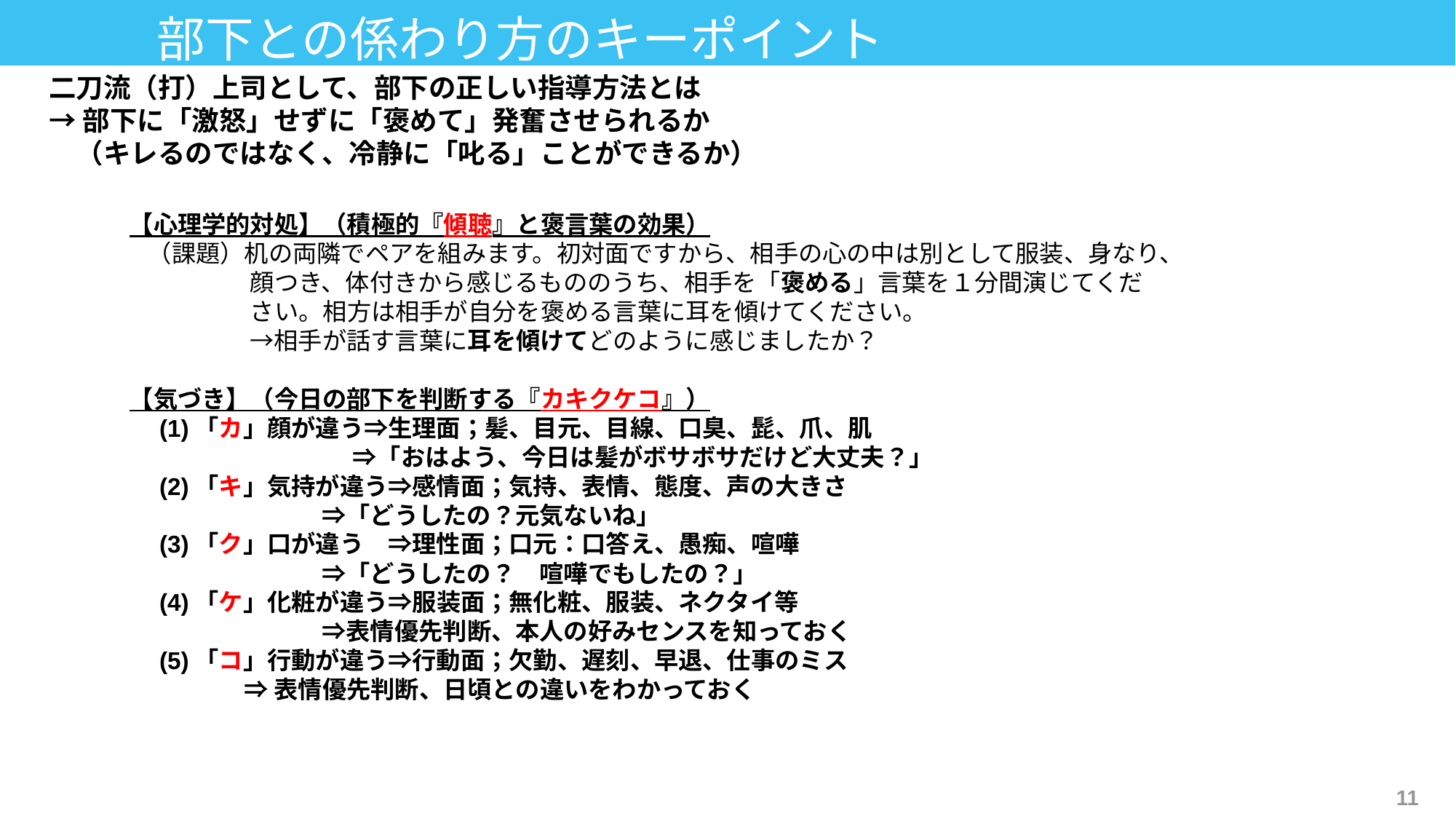

部下との係わり方のキーポイント
二刀流（打）上司として、部下の正しい指導方法とは
→部下に「激怒」せずに「褒めて」発奮させられるか
　（キレるのではなく、冷静に「叱る」ことができるか）

【心理学的対処】（積極的『傾聴』と褒言葉の効果）
　（課題）机の両隣でペアを組みます。初対面ですから、相手の心の中は別として服装、身なり、
　　　　　顔つき、体付きから感じるもののうち、相手を「褒める」言葉を１分間演じてくだ
　　　　　さい。相方は相手が自分を褒める言葉に耳を傾けてください。
　→相手が話す言葉に耳を傾けてどのように感じましたか？

【気づき】（今日の部下を判断する『カキクケコ』）
　(1)「カ」顔が違う⇒生理面；髪、目元、目線、口臭、髭、爪、肌
　　　　　　　　　 ⇒「おはよう、今日は髪がボサボサだけど大丈夫？」
　(2)「キ」気持が違う⇒感情面；気持、表情、態度、声の大きさ
　　　                      ⇒「どうしたの？元気ないね」
　(3)「ク」口が違う　⇒理性面；口元：口答え、愚痴、喧嘩
　　　                      ⇒「どうしたの？　喧嘩でもしたの？」
　(4)「ケ」化粧が違う⇒服装面；無化粧、服装、ネクタイ等
　　　                      ⇒表情優先判断、本人の好みセンスを知っておく
　(5)「コ」行動が違う⇒行動面；欠勤、遅刻、早退、仕事のミス
                     ⇒表情優先判断、日頃との違いをわかっておく

11